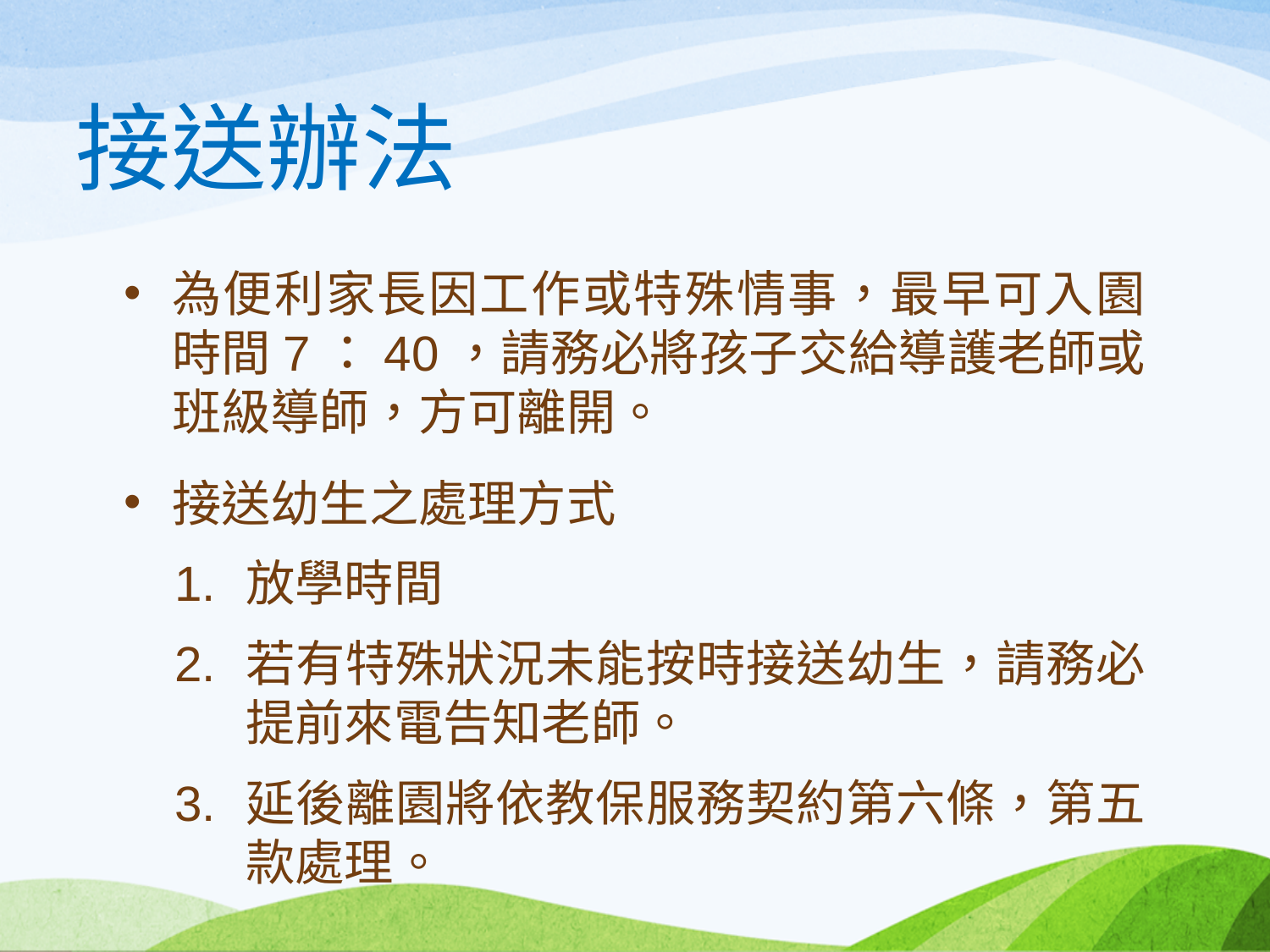

# 接送辦法
為便利家長因工作或特殊情事，最早可入園時間7：40，請務必將孩子交給導護老師或班級導師，方可離開。
接送幼生之處理方式
放學時間
若有特殊狀況未能按時接送幼生，請務必提前來電告知老師。
延後離園將依教保服務契約第六條，第五款處理。